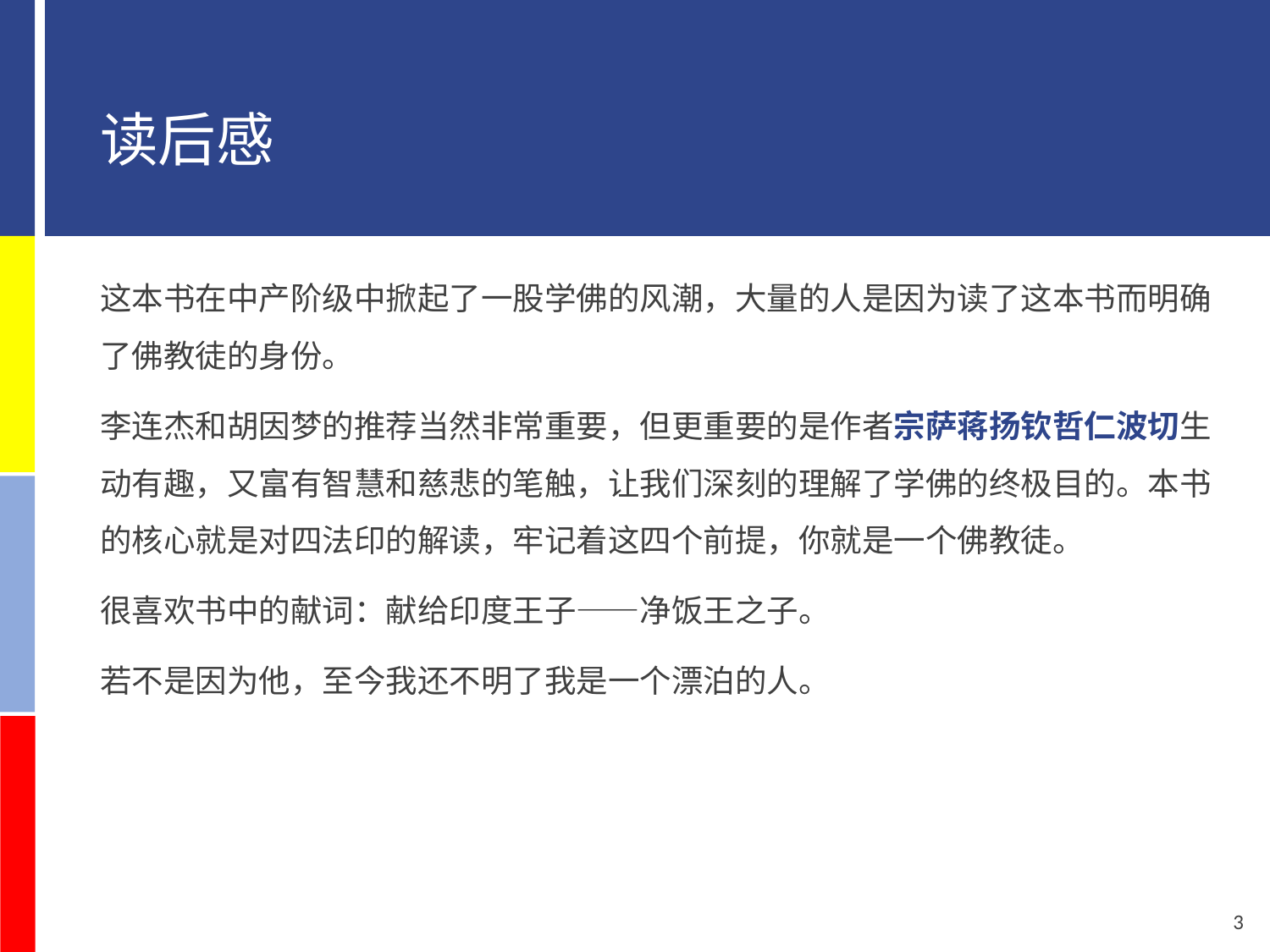

# 读后感
这本书在中产阶级中掀起了一股学佛的风潮，大量的人是因为读了这本书而明确了佛教徒的身份。
李连杰和胡因梦的推荐当然非常重要，但更重要的是作者宗萨蒋扬钦哲仁波切生动有趣，又富有智慧和慈悲的笔触，让我们深刻的理解了学佛的终极目的。本书的核心就是对四法印的解读，牢记着这四个前提，你就是一个佛教徒。
很喜欢书中的献词：献给印度王子——净饭王之子。
若不是因为他，至今我还不明了我是一个漂泊的人。